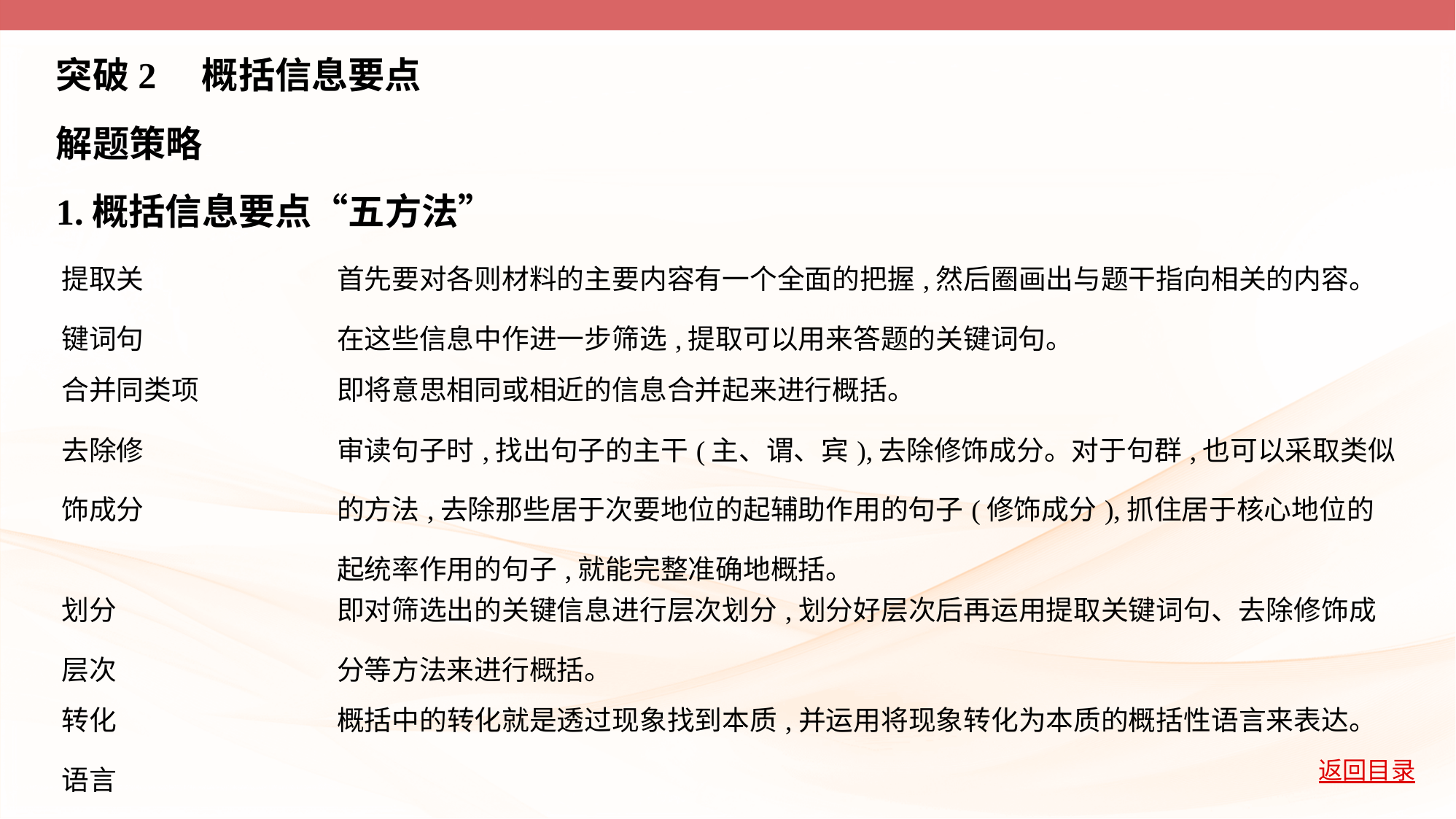

突破2　概括信息要点
解题策略
1.概括信息要点“五方法”
| 提取关 键词句 | 首先要对各则材料的主要内容有一个全面的把握,然后圈画出与题干指向相关的内容。在这些信息中作进一步筛选,提取可以用来答题的关键词句。 |
| --- | --- |
| 合并同类项 | 即将意思相同或相近的信息合并起来进行概括。 |
| 去除修 饰成分 | 审读句子时,找出句子的主干(主、谓、宾),去除修饰成分。对于句群,也可以采取类似的方法,去除那些居于次要地位的起辅助作用的句子(修饰成分),抓住居于核心地位的起统率作用的句子,就能完整准确地概括。 |
| 划分 层次 | 即对筛选出的关键信息进行层次划分,划分好层次后再运用提取关键词句、去除修饰成分等方法来进行概括。 |
| 转化 语言 | 概括中的转化就是透过现象找到本质,并运用将现象转化为本质的概括性语言来表达。 |